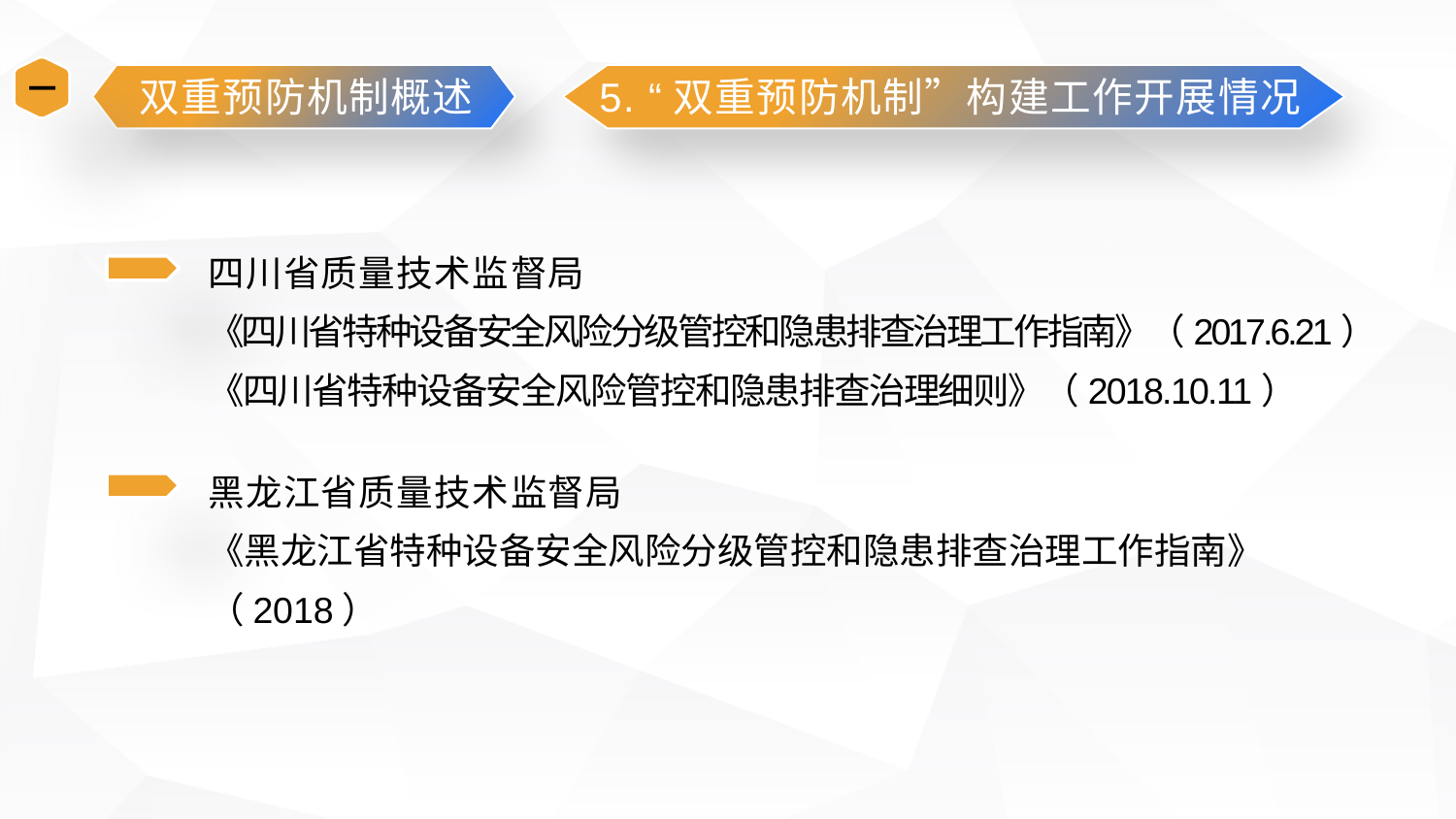

一

双重预防机制概述

5. “双重预防机制”构建工作开展情况

四川省质量技术监督局
《四川省特种设备安全风险分级管控和隐患排查治理工作指南》（2017.6.21）《四川省特种设备安全风险管控和隐患排查治理细则》（2018.10.11）

黑龙江省质量技术监督局
《黑龙江省特种设备安全风险分级管控和隐患排查治理工作指南》（2018）

17